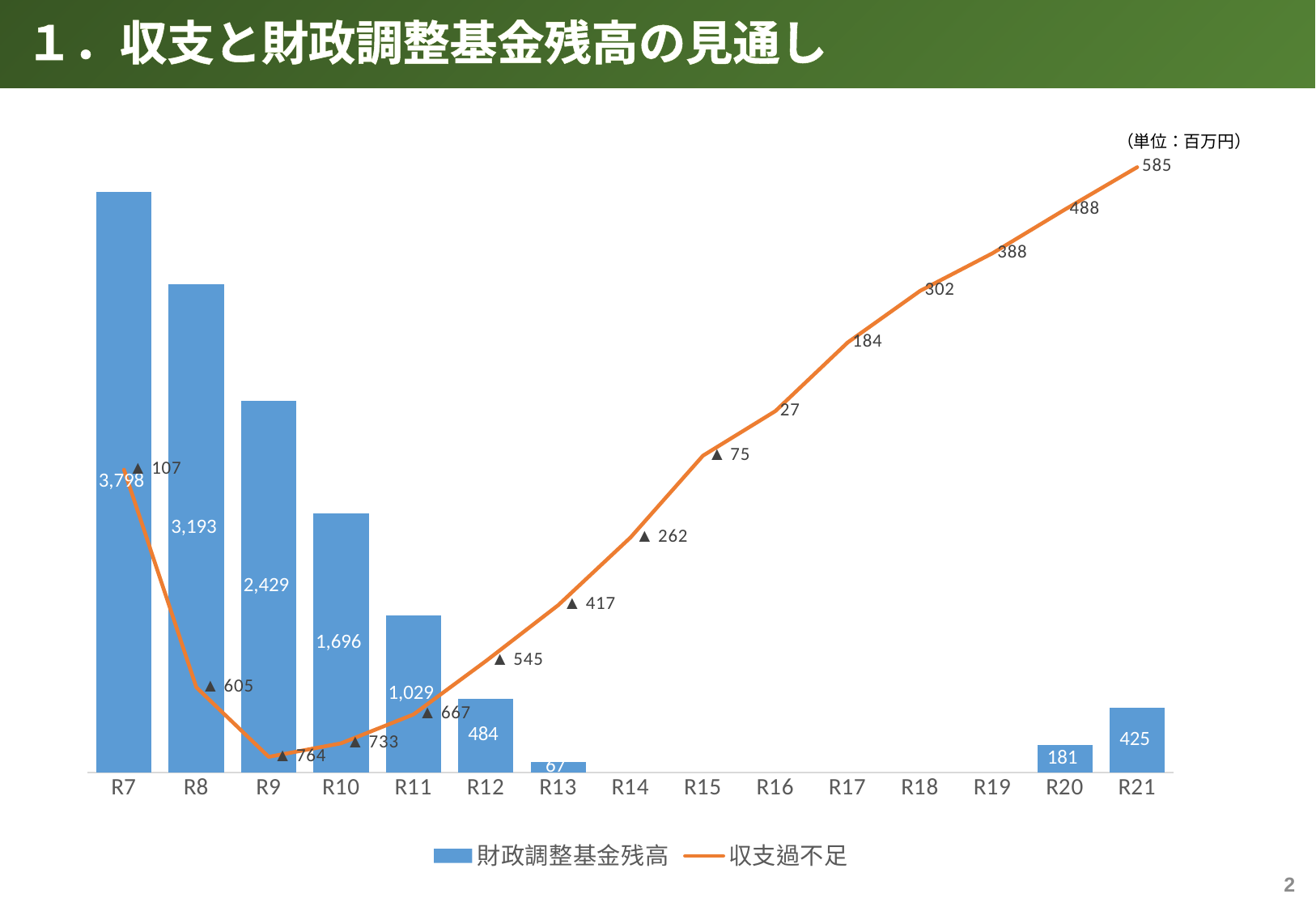

１．収支と財政調整基金残高の見通し
（単位：百万円）

### Chart

| Category |  |  |
|---|---|---|
| R7 | 3798.0 | -107.0 |
| R8 | 3193.0 | -605.0 |
| R9 | 2429.0 | -764.0 |
| R10 | 1696.0 | -733.0 |
| R11 | 1029.0 | -667.0 |
| R12 | 484.0 | -545.0 |
| R13 | 67.0 | -417.0 |
| R14 | -195.0 | -262.0 |
| R15 | -270.0 | -75.0 |
| R16 | -270.0 | 27.0 |
| R17 | -256.0 | 184.0 |
| R18 | -164.0 | 302.0 |
| R19 | -13.0 | 388.0 |
| R20 | 181.0 | 488.0 |
| R21 | 425.0 | 585.0 |
2